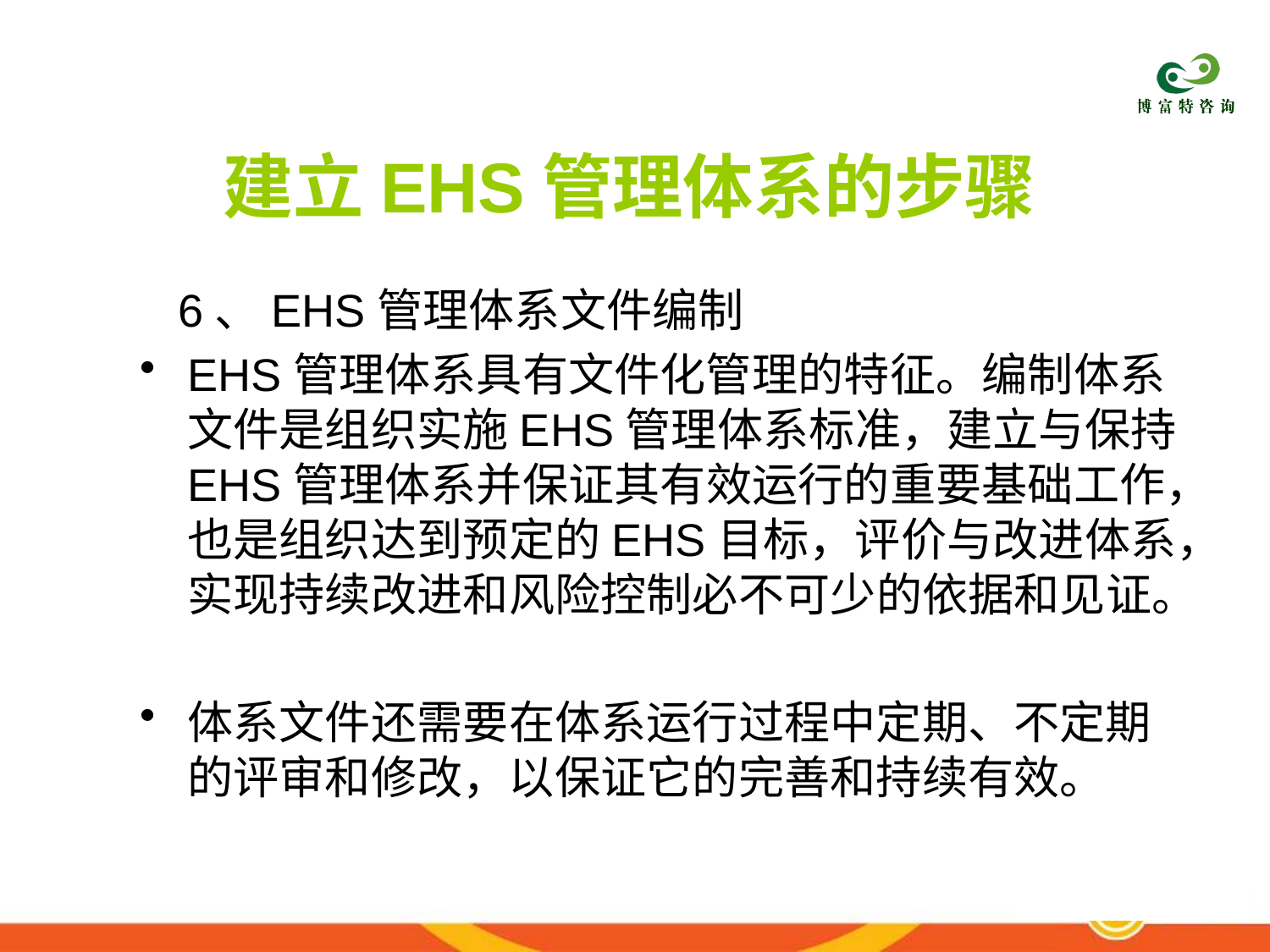

建立EHS管理体系的步骤
   6、EHS管理体系文件编制
EHS管理体系具有文件化管理的特征。编制体系文件是组织实施EHS管理体系标准，建立与保持EHS管理体系并保证其有效运行的重要基础工作，也是组织达到预定的EHS目标，评价与改进体系，实现持续改进和风险控制必不可少的依据和见证。

体系文件还需要在体系运行过程中定期、不定期的评审和修改，以保证它的完善和持续有效。